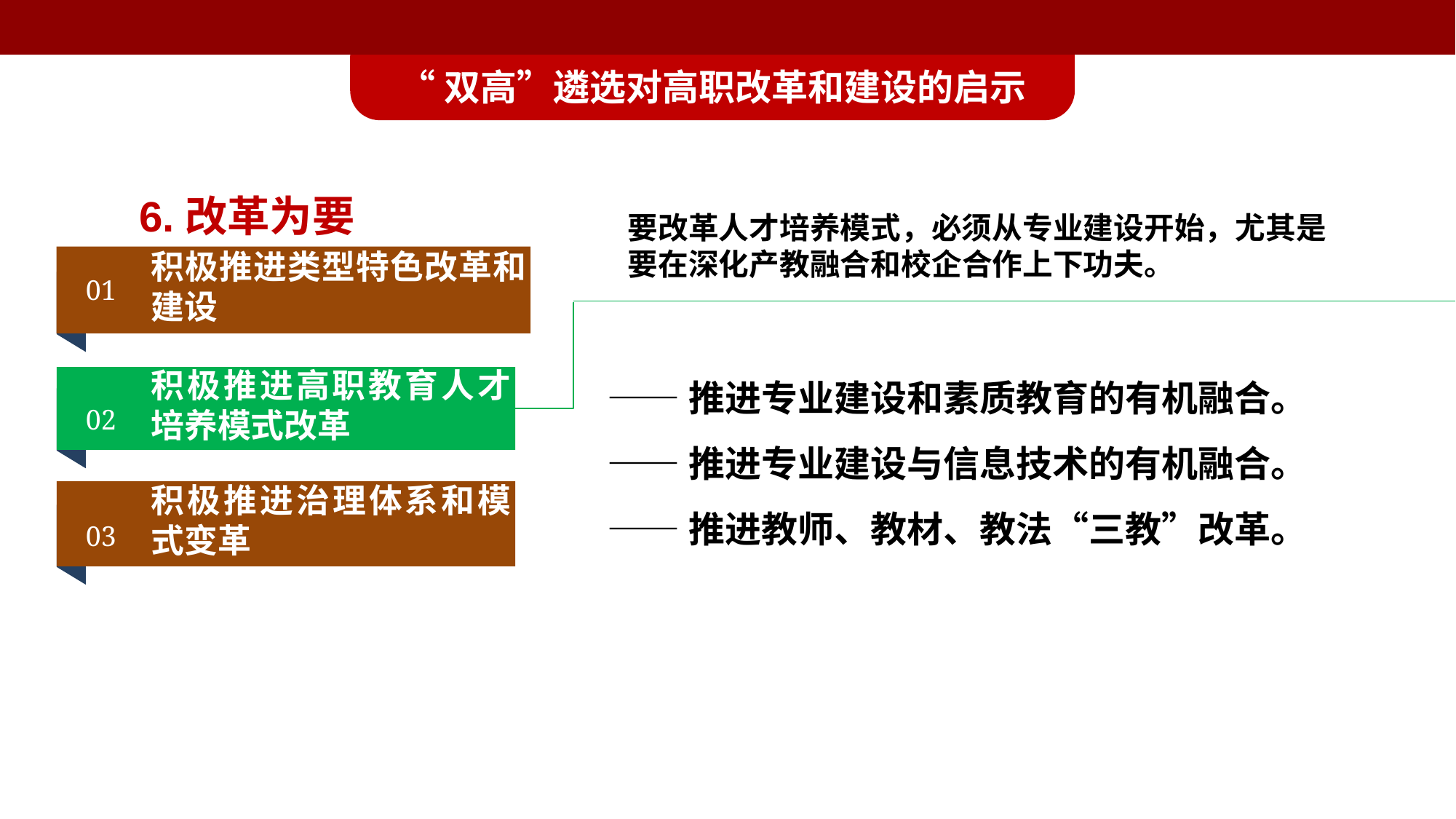

“双高”遴选对高职改革和建设的启示
6.改革为要
要改革人才培养模式，必须从专业建设开始，尤其是要在深化产教融合和校企合作上下功夫。
积极推进类型特色改革和建设
01

    ——推进专业建设和素质教育的有机融合。
    ——推进专业建设与信息技术的有机融合。
    ——推进教师、教材、教法“三教”改革。
积极推进高职教育人才培养模式改革

02
积极推进治理体系和模式变革

03